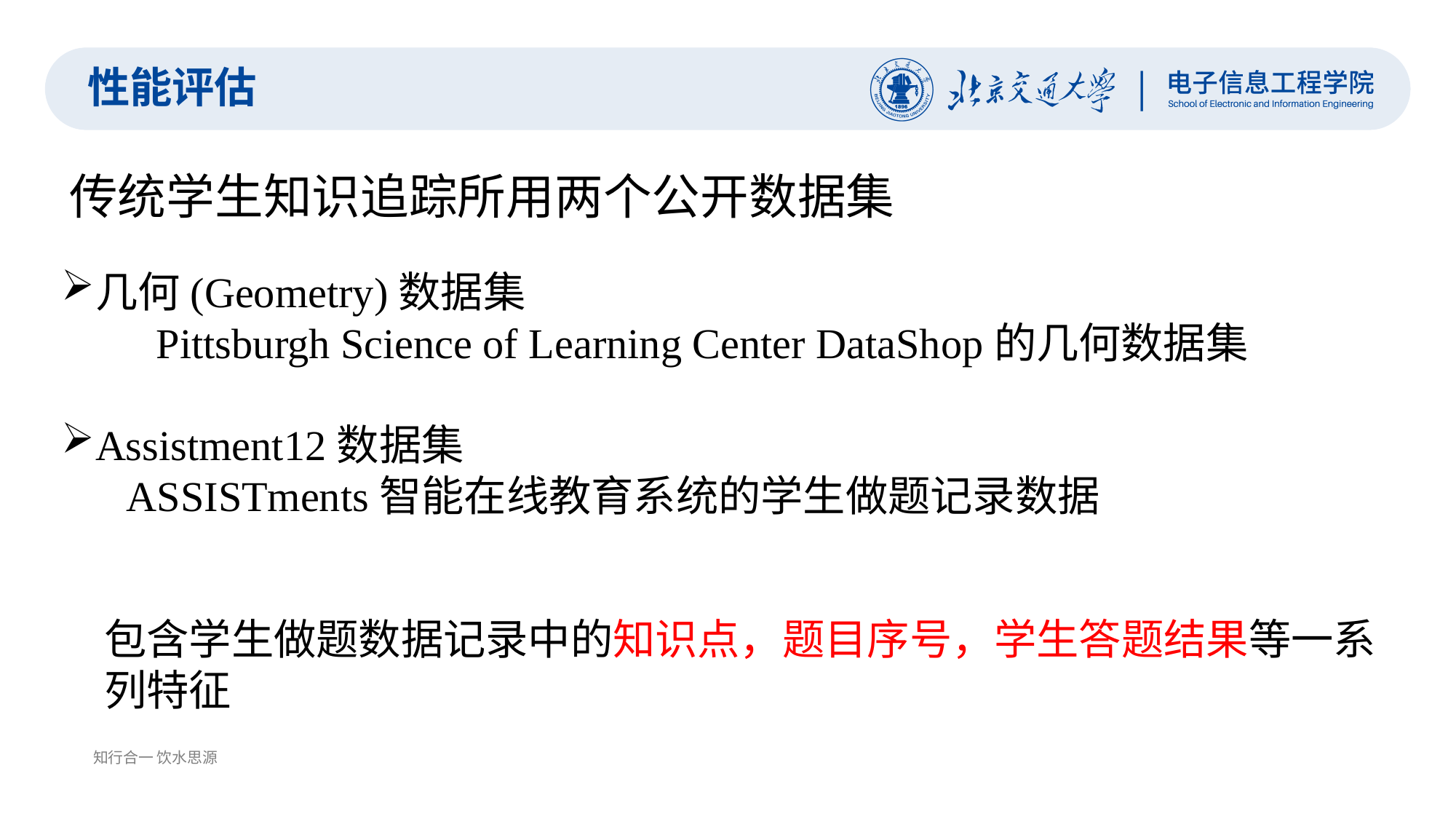

性能评估
传统学生知识追踪所用两个公开数据集

几何(Geometry)数据集
         Pittsburgh Science of Learning Center DataShop的几何数据集

Assistment12数据集
 ASSISTments智能在线教育系统的学生做题记录数据

包含学生做题数据记录中的知识点，题目序号，学生答题结果等一系列特征
知行合一 饮水思源